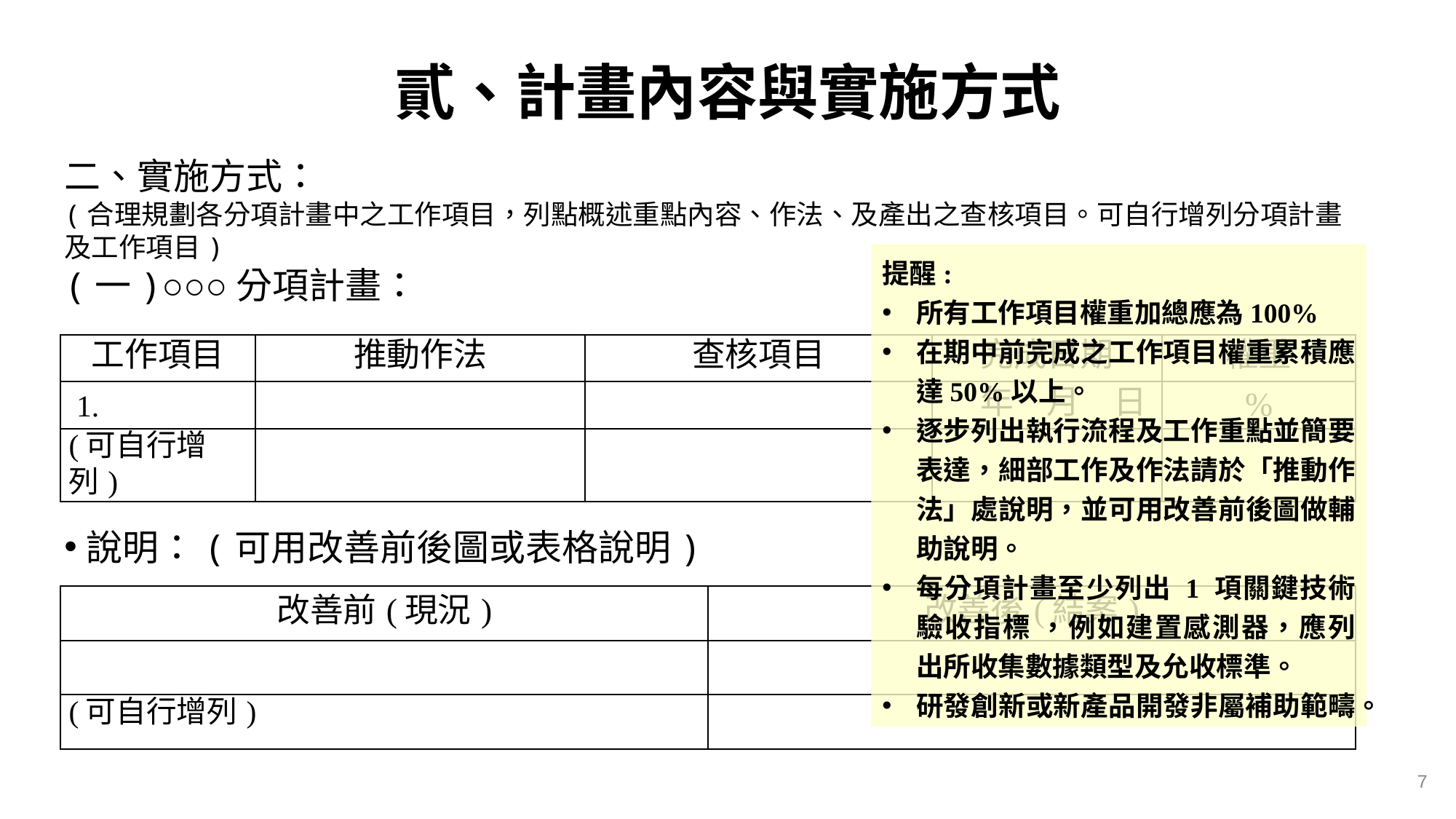

# 貳、計畫內容與實施方式
二、實施方式：
(合理規劃各分項計畫中之工作項目，列點概述重點內容、作法、及產出之查核項目。可自行增列分項計畫及工作項目)
(一)○○○分項計畫：

說明：(可用改善前後圖或表格說明)

提醒:
所有工作項目權重加總應為100%
在期中前完成之工作項目權重累積應達50%以上。
逐步列出執行流程及工作重點並簡要表達，細部工作及作法請於「推動作法」處說明，並可用改善前後圖做輔助說明。
每分項計畫至少列出 1 項關鍵技術驗收指標 ，例如建置感測器，應列出所收集數據類型及允收標準。
研發創新或新產品開發非屬補助範疇。
| 工作項目 | 推動作法 | 查核項目 | 完成日期 | 權重 |
| --- | --- | --- | --- | --- |
| 1. |  |  | 年　月　日 | % |
| (可自行增列) |  |  |  |  |
| 改善前(現況) | 改善後(結案) |
| --- | --- |
|  |  |
| (可自行增列) |  |
7